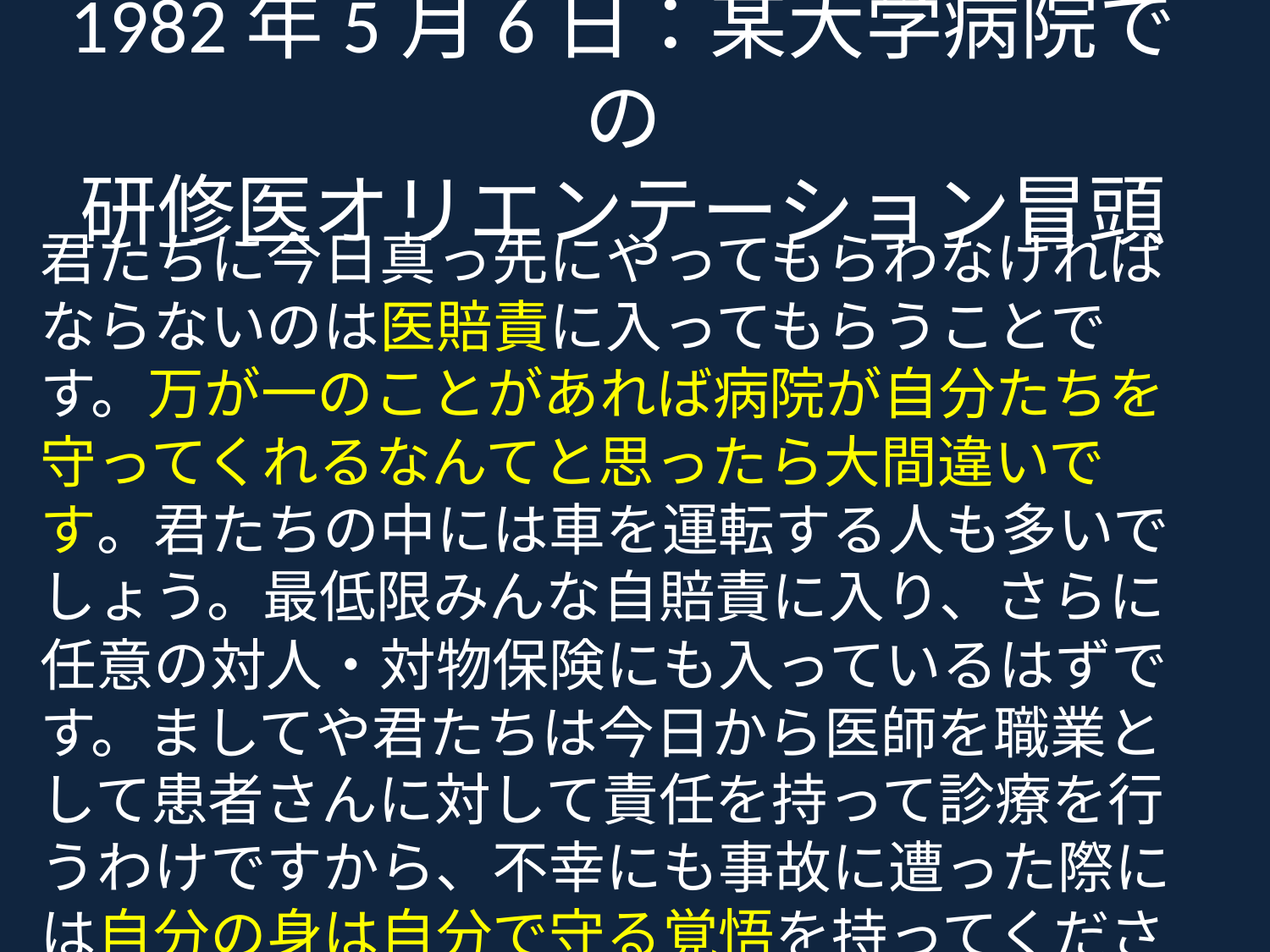

# 1982年5月6日：某大学病院での 研修医オリエンテーション冒頭
君たちに今日真っ先にやってもらわなければならないのは医賠責に入ってもらうことです。万が一のことがあれば病院が自分たちを守ってくれるなんてと思ったら大間違いです。君たちの中には車を運転する人も多いでしょう。最低限みんな自賠責に入り、さらに任意の対人・対物保険にも入っているはずです。ましてや君たちは今日から医師を職業として患者さんに対して責任を持って診療を行うわけですから、不幸にも事故に遭った際には自分の身は自分で守る覚悟を持ってください。